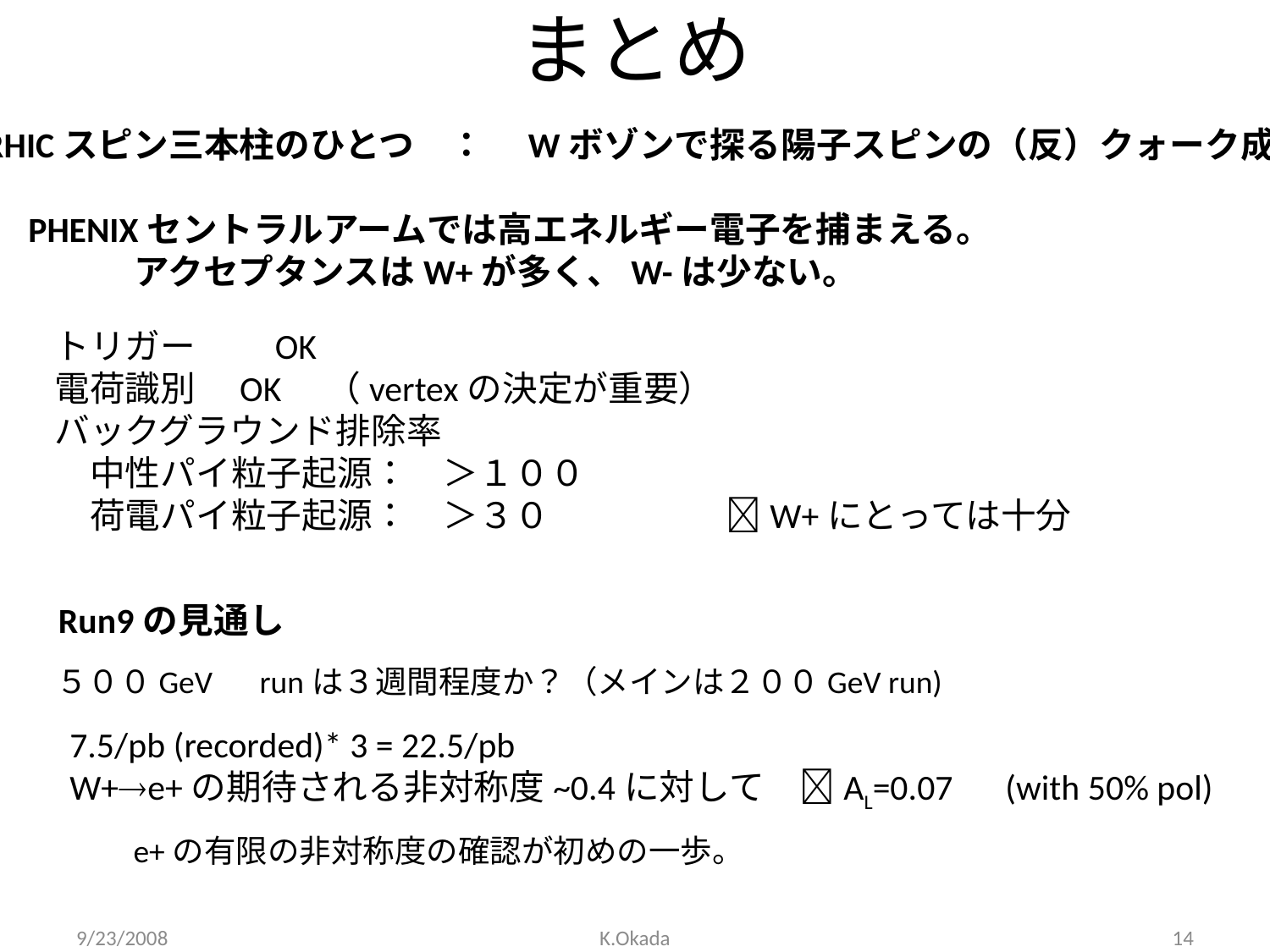

# まとめ
RHICスピン三本柱のひとつ　：　Wボゾンで探る陽子スピンの（反）クォーク成分
PHENIXセントラルアームでは高エネルギー電子を捕まえる。
　　　アクセプタンスはW+が多く、W-は少ない。
トリガー　　OK
電荷識別　OK　（vertexの決定が重要）
バックグラウンド排除率
　中性パイ粒子起源：　＞１００
　荷電パイ粒子起源：　＞３０　　　　　→W+にとっては十分
Run9の見通し
５００GeV　runは３週間程度か？（メインは２００GeV run)
7.5/pb (recorded)* 3 = 22.5/pb
W+→e+の期待される非対称度~0.4に対して　δAL=0.07　(with 50% pol)
e+の有限の非対称度の確認が初めの一歩。
9/23/2008
K.Okada
14